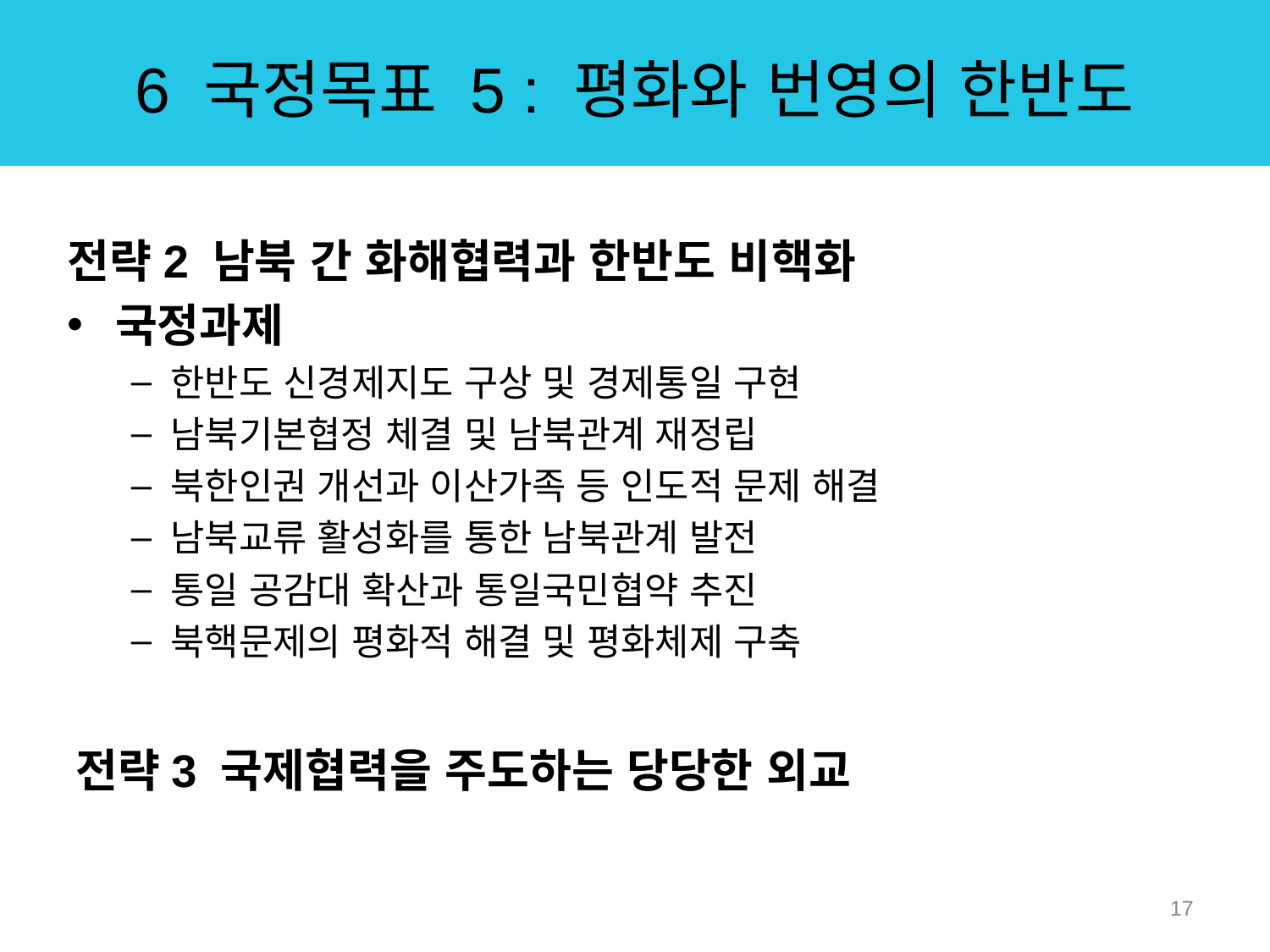

# 6 국정목표 5 : 평화와 번영의 한반도
전략2 남북 간 화해협력과 한반도 비핵화
국정과제
한반도 신경제지도 구상 및 경제통일 구현
남북기본협정 체결 및 남북관계 재정립
북한인권 개선과 이산가족 등 인도적 문제 해결
남북교류 활성화를 통한 남북관계 발전
통일 공감대 확산과 통일국민협약 추진
북핵문제의 평화적 해결 및 평화체제 구축

전략3 국제협력을 주도하는 당당한 외교
17